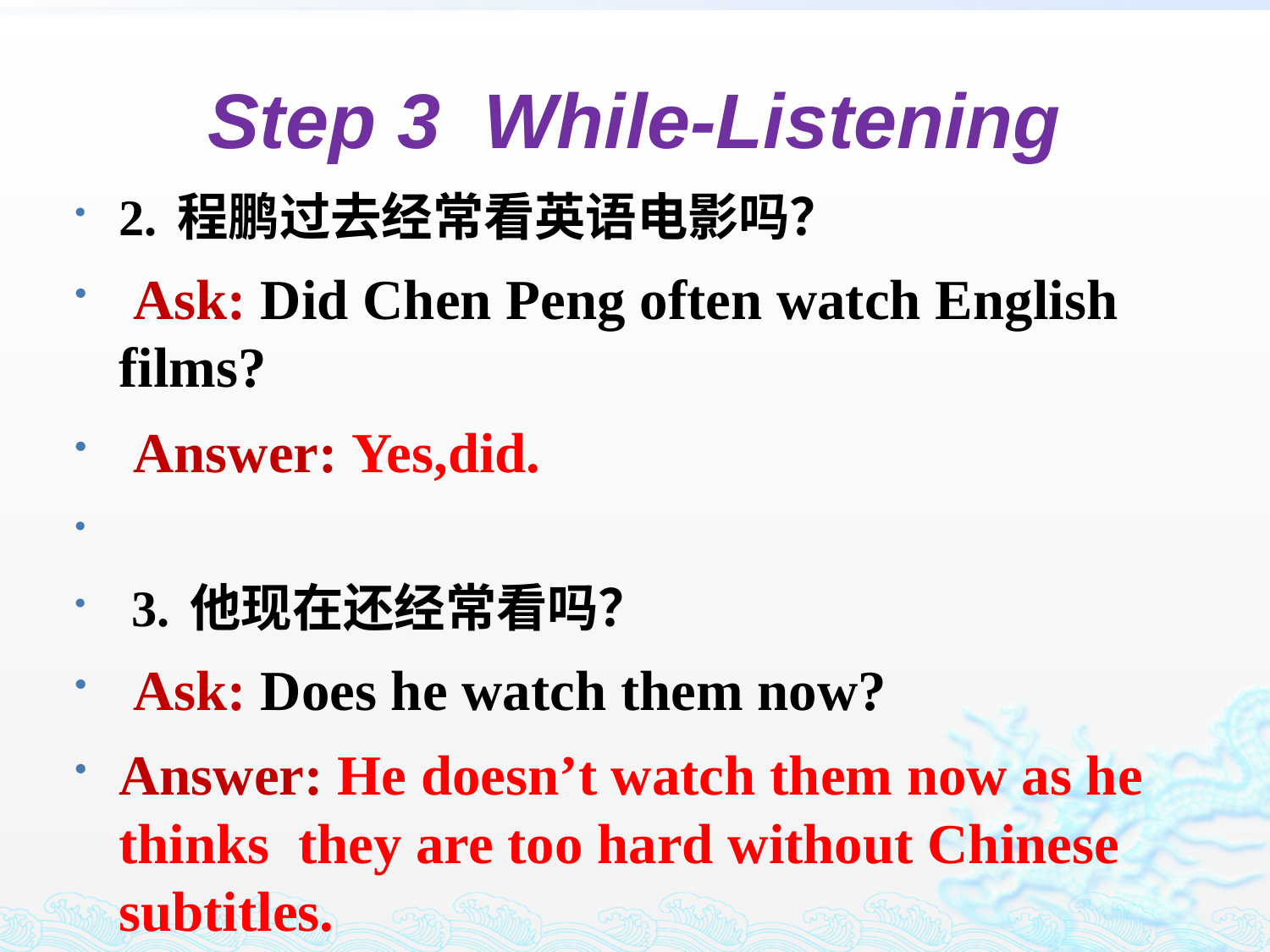

# Step 3  While-Listening
2. 程鹏过去经常看英语电影吗？
 Ask: Did Chen Peng often watch English films?
 Answer: Yes,did.

 3. 他现在还经常看吗？
 Ask: Does he watch them now?
Answer: He doesn’t watch them now as he thinks  they are too hard without Chinese subtitles.